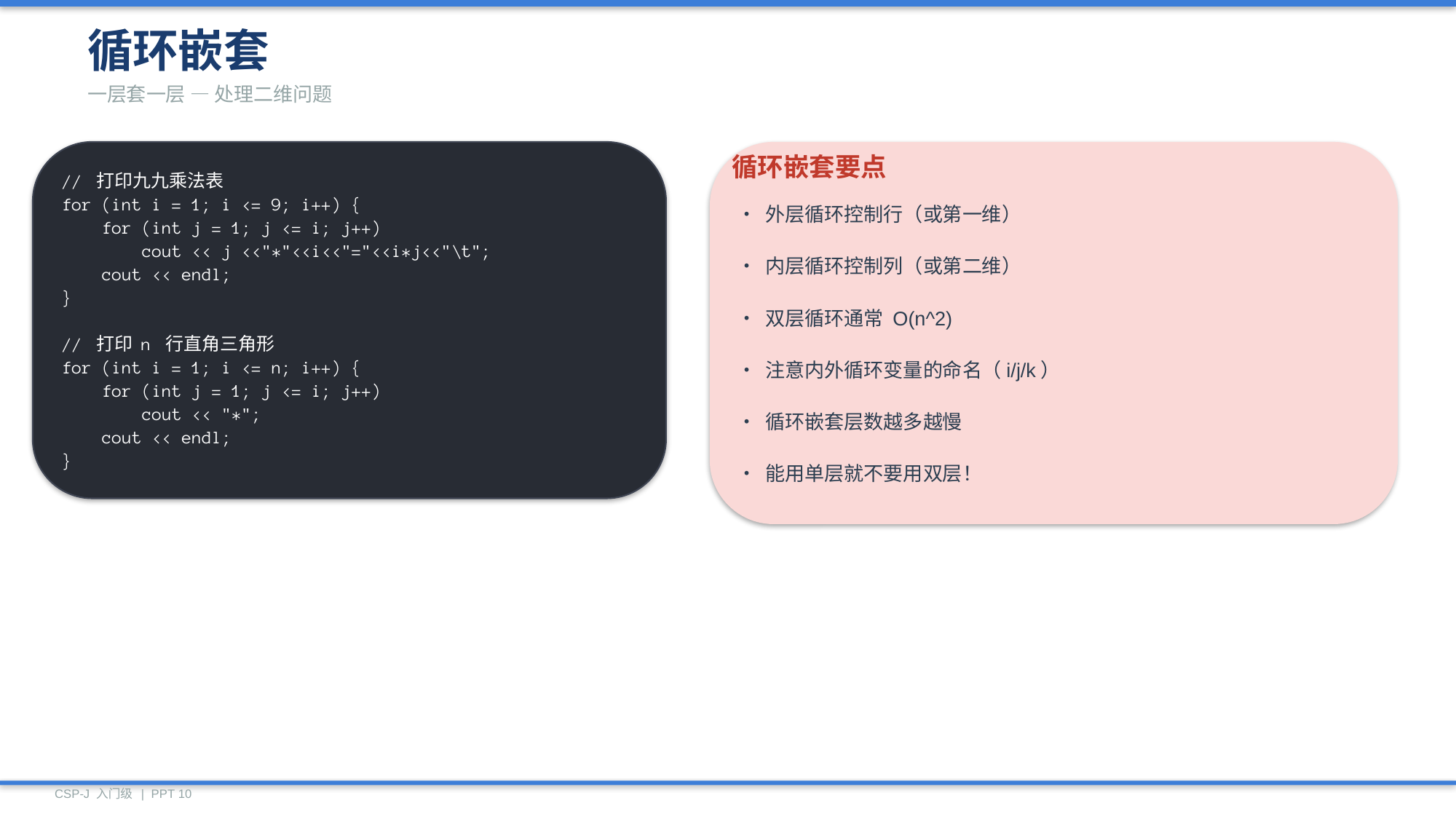

循环嵌套
一层套一层 — 处理二维问题
// 打印九九乘法表
for (int i = 1; i <= 9; i++) {
    for (int j = 1; j <= i; j++)
        cout << j <<"*"<<i<<"="<<i*j<<"\t";
    cout << endl;
}

// 打印 n 行直角三角形
for (int i = 1; i <= n; i++) {
    for (int j = 1; j <= i; j++)
        cout << "*";
    cout << endl;
}

循环嵌套要点
• 外层循环控制行（或第一维）
• 内层循环控制列（或第二维）
• 双层循环通常 O(n^2)
• 注意内外循环变量的命名（i/j/k）
• 循环嵌套层数越多越慢
• 能用单层就不要用双层！

CSP-J 入门级  |  PPT 10